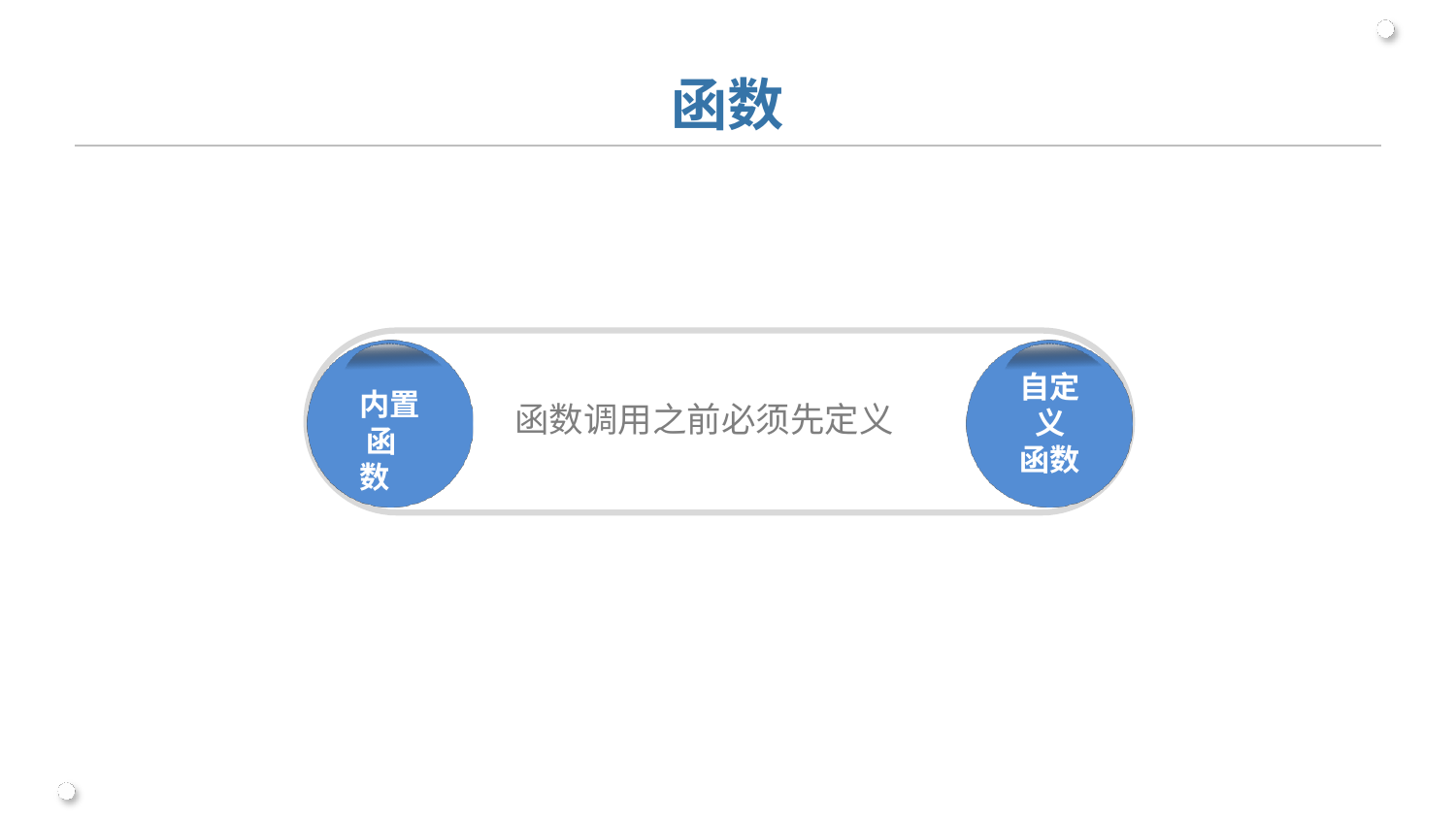

函数

自定  义  函数
内置  函数
函数调用之前必须先定义